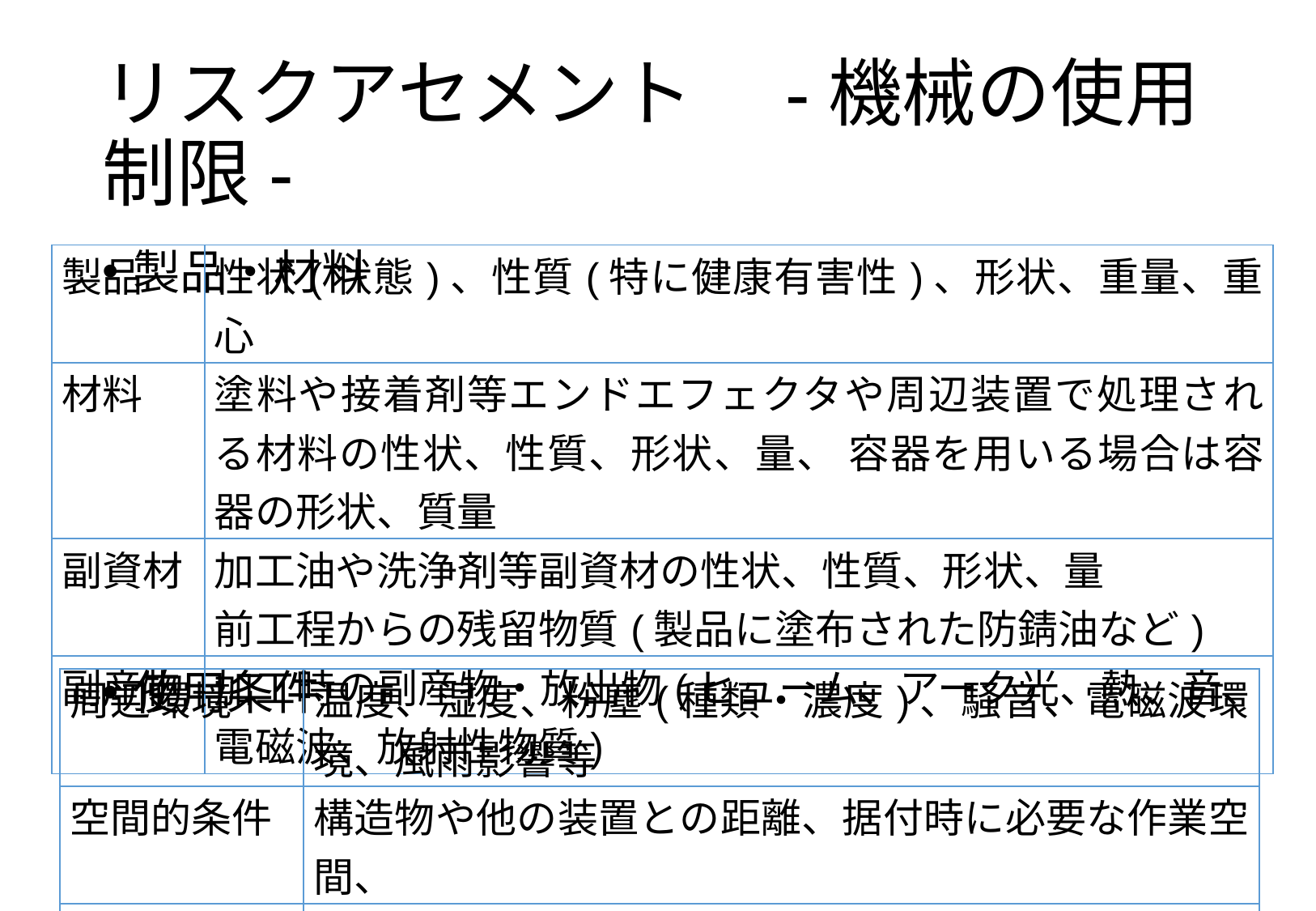

# リスクアセメント　-機械の使用制限-
製品・材料

使用条件
| 製品 | 性状(状態)、性質(特に健康有害性)、形状、重量、重心 |
| --- | --- |
| 材料 | 塗料や接着剤等エンドエフェクタや周辺装置で処理される材料の性状、性質、形状、量、 容器を用いる場合は容器の形状、質量 |
| 副資材 | 加工油や洗浄剤等副資材の性状、性質、形状、量 前工程からの残留物質(製品に塗布された防錆油など) |
| 副産物 | 加工時の副産物・放出物(ヒューム、アーク光、熱、音、電磁波、放射性物質) |
| 周辺環境 | 温度、湿度、粉塵(種類・濃度)、騒音、電磁波環境、風雨影響等 |
| --- | --- |
| 空間的条件 | 構造物や他の装置との距離、据付時に必要な作業空間、 |
| 関係者 | 係る人の経験・能力、第3者関与の可能性と性質 |